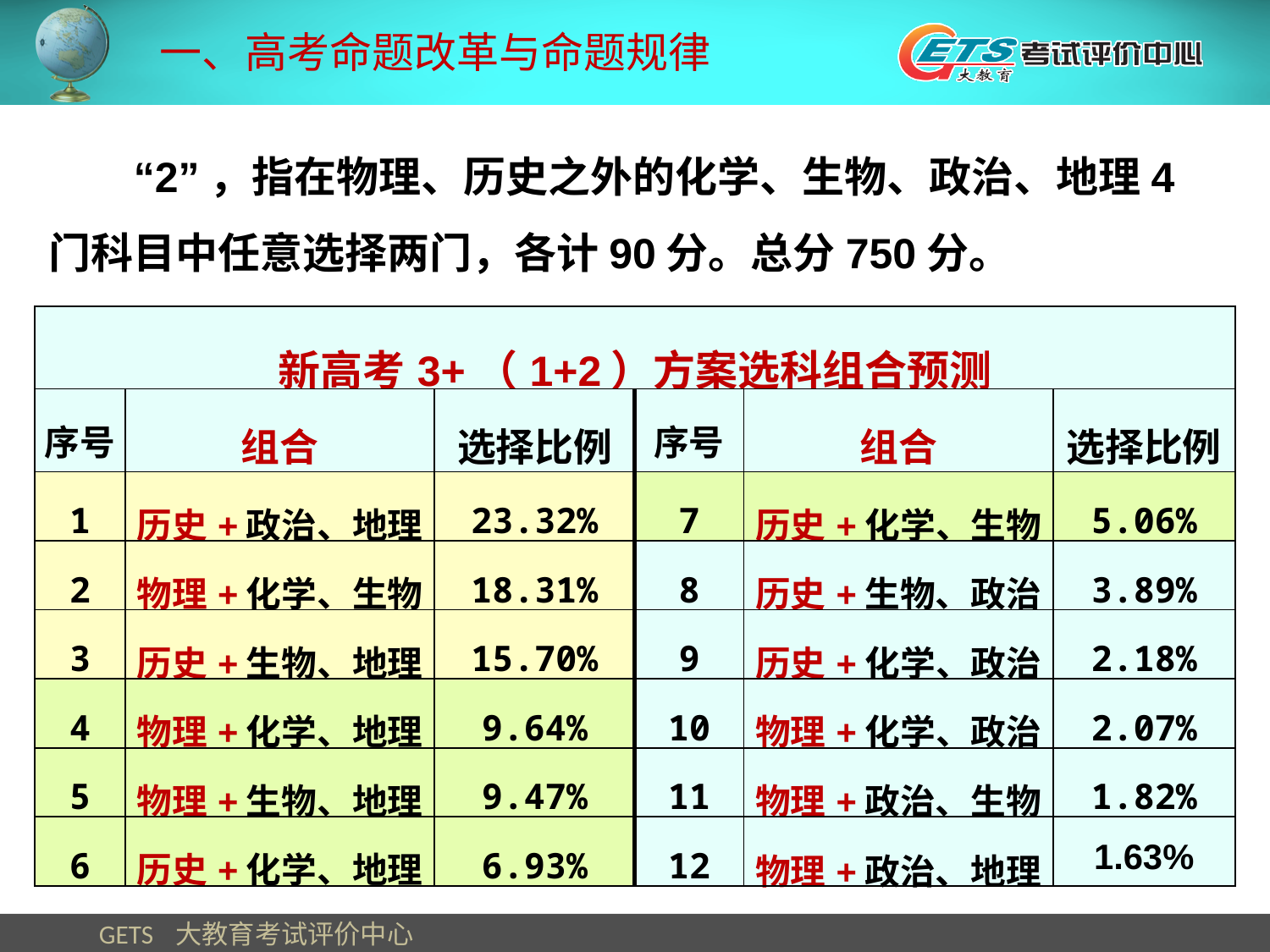

一、高考命题改革与命题规律
“2”，指在物理、历史之外的化学、生物、政治、地理4门科目中任意选择两门，各计90分。总分750分。
| 新高考3+（1+2）方案选科组合预测 |  |  |  |  |  |
| --- | --- | --- | --- | --- | --- |
| 序号 | 组合 | 选择比例 | 序号 | 组合 | 选择比例 |
| 1 | 历史+政治、地理 | 23.32% | 7 | 历史+化学、生物 | 5.06% |
| 2 | 物理+化学、生物 | 18.31% | 8 | 历史+生物、政治 | 3.89% |
| 3 | 历史+生物、地理 | 15.70% | 9 | 历史+化学、政治 | 2.18% |
| 4 | 物理+化学、地理 | 9.64% | 10 | 物理+化学、政治 | 2.07% |
| 5 | 物理+生物、地理 | 9.47% | 11 | 物理+政治、生物 | 1.82% |
| 6 | 历史+化学、地理 | 6.93% | 12 | 物理+政治、地理 | 1.63% |